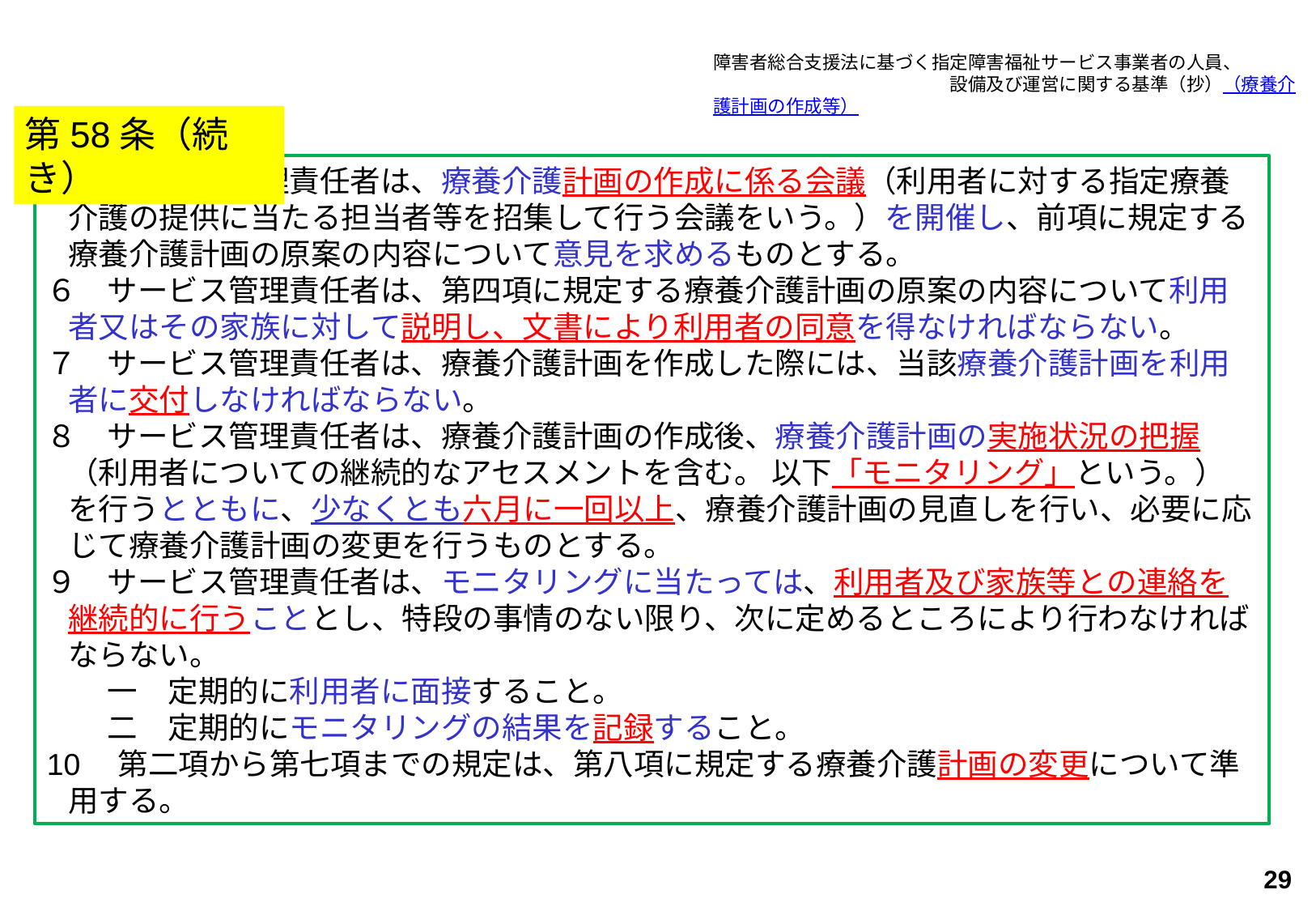

障害者総合支援法に基づく指定障害福祉サービス事業者の人員、　　　　　　　　　　　　　　　　設備及び運営に関する基準（抄）（療養介護計画の作成等）

第58条（続き）
５　サービス管理責任者は、療養介護計画の作成に係る会議（利用者に対する指定療養介護の提供に当たる担当者等を招集して行う会議をいう。）を開催し、前項に規定する療養介護計画の原案の内容について意見を求めるものとする。
６　サービス管理責任者は、第四項に規定する療養介護計画の原案の内容について利用者又はその家族に対して説明し、文書により利用者の同意を得なければならない。
７　サービス管理責任者は、療養介護計画を作成した際には、当該療養介護計画を利用者に交付しなければならない。
８　サービス管理責任者は、療養介護計画の作成後、療養介護計画の実施状況の把握（利用者についての継続的なアセスメントを含む。 以下「モニタリング」という。） を行うとともに、少なくとも六月に一回以上、療養介護計画の見直しを行い、必要に応じて療養介護計画の変更を行うものとする。
９　サービス管理責任者は、モニタリングに当たっては、利用者及び家族等との連絡を継続的に行うこととし、特段の事情のない限り、次に定めるところにより行わなければならない。
　　一　定期的に利用者に面接すること。
　　二　定期的にモニタリングの結果を記録すること。
10　第二項から第七項までの規定は、第八項に規定する療養介護計画の変更について準用する。
29